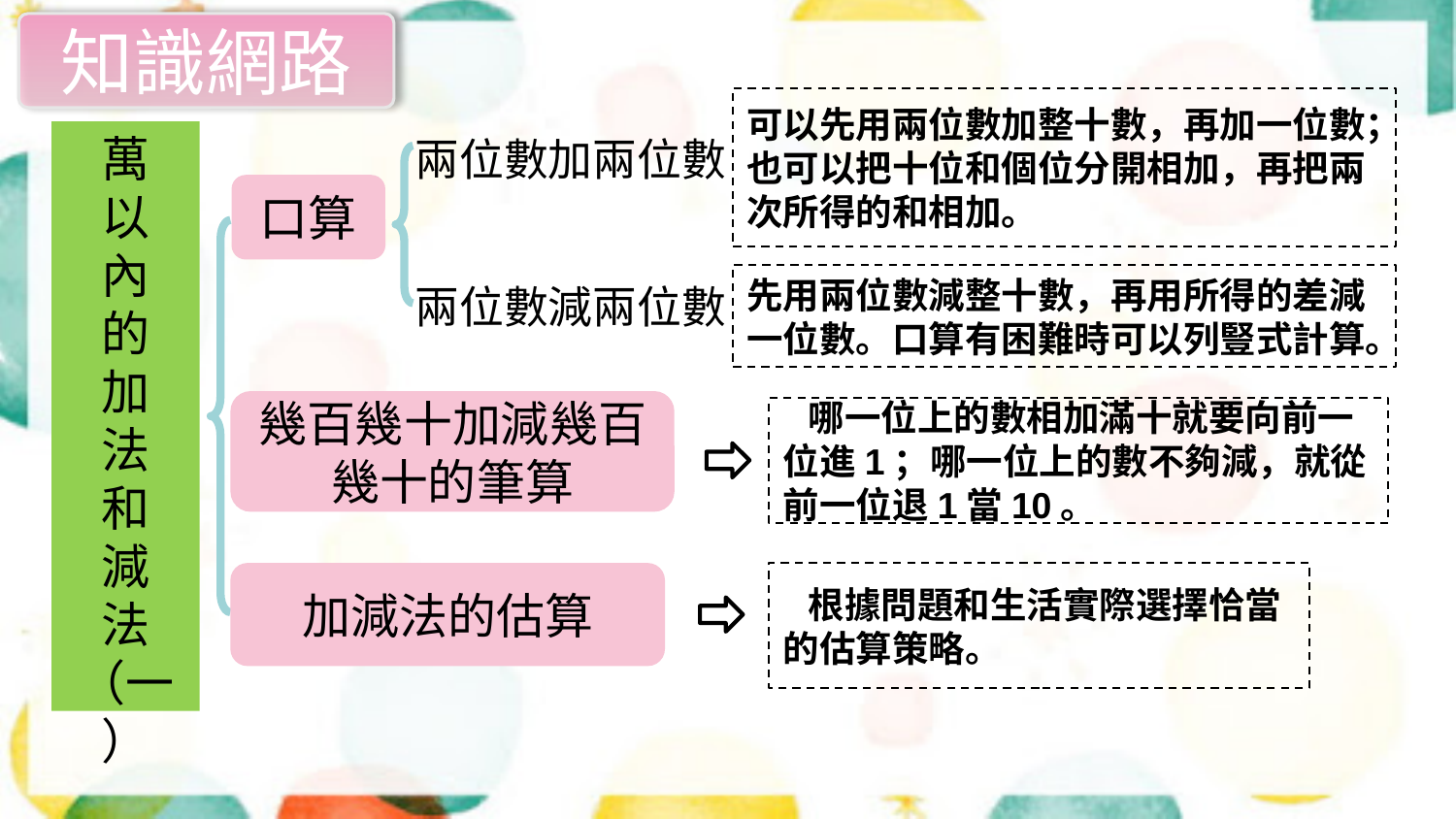

知識網路
可以先用兩位數加整十數，再加一位數；
也可以把十位和個位分開相加，再把兩次所得的和相加。
萬
以
內
的
加
法
和
減
法（一）
口算

幾百幾十加減幾百幾十的筆算

加減法的估算

兩位數加兩位數

先用兩位數減整十數，再用所得的差減一位數。口算有困難時可以列豎式計算。
兩位數減兩位數
  哪一位上的數相加滿十就要向前一位進1；哪一位上的數不夠減，就從前一位退1當10。
  根據問題和生活實際選擇恰當的估算策略。